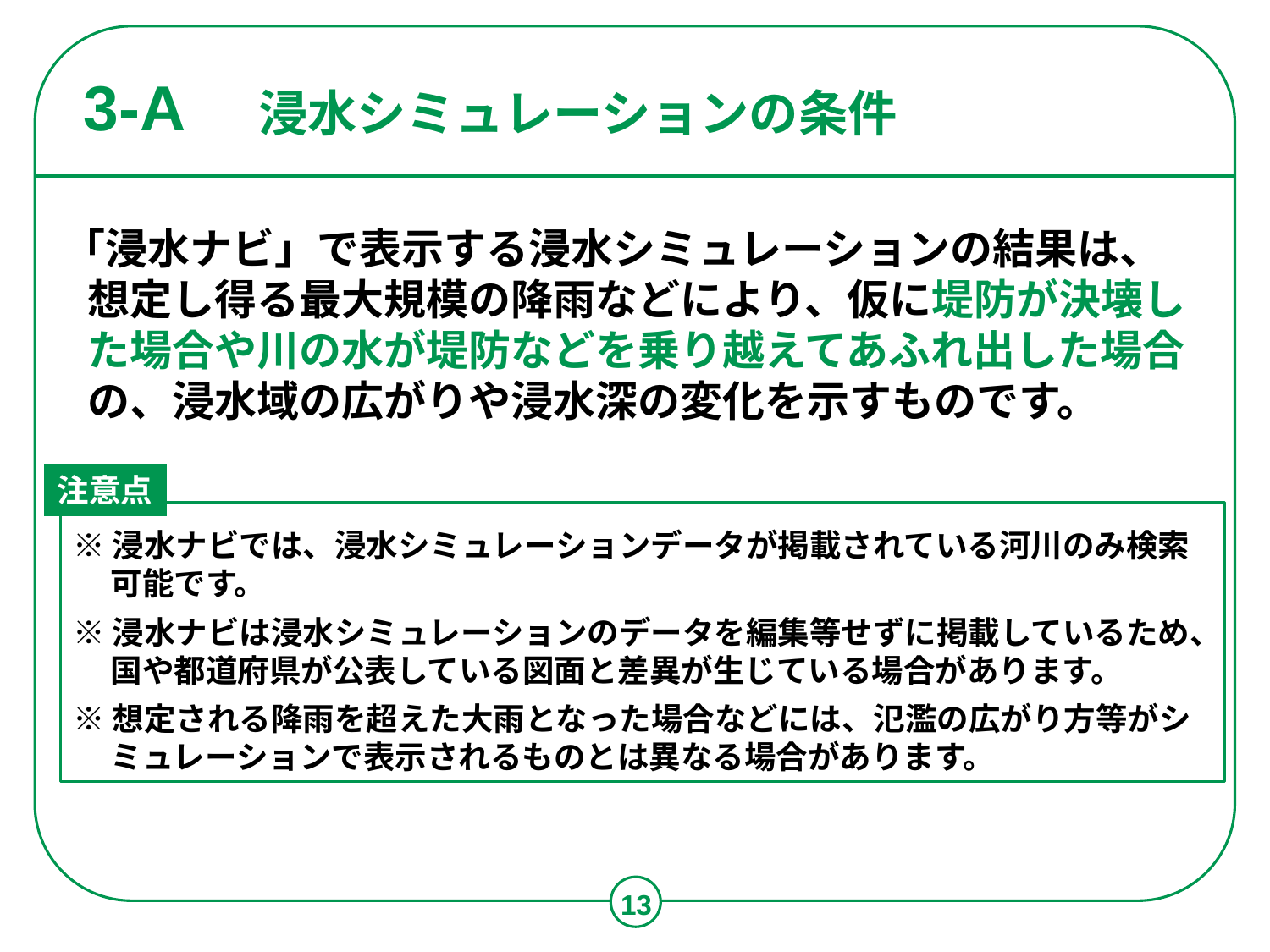

3-A
# 浸水シミュレーションの条件
「浸水ナビ」で表示する浸水シミュレーションの結果は、
想定し得る最大規模の降雨などにより、仮に堤防が決壊した場合や川の水が堤防などを乗り越えてあふれ出した場合の、浸水域の広がりや浸水深の変化を示すものです。
注意点

※浸水ナビでは、浸水シミュレーションデータが掲載されている河川のみ検索可能です。
※浸水ナビは浸水シミュレーションのデータを編集等せずに掲載しているため、国や都道府県が公表している図面と差異が生じている場合があります。
※想定される降雨を超えた大雨となった場合などには、氾濫の広がり方等がシミュレーションで表示されるものとは異なる場合があります。